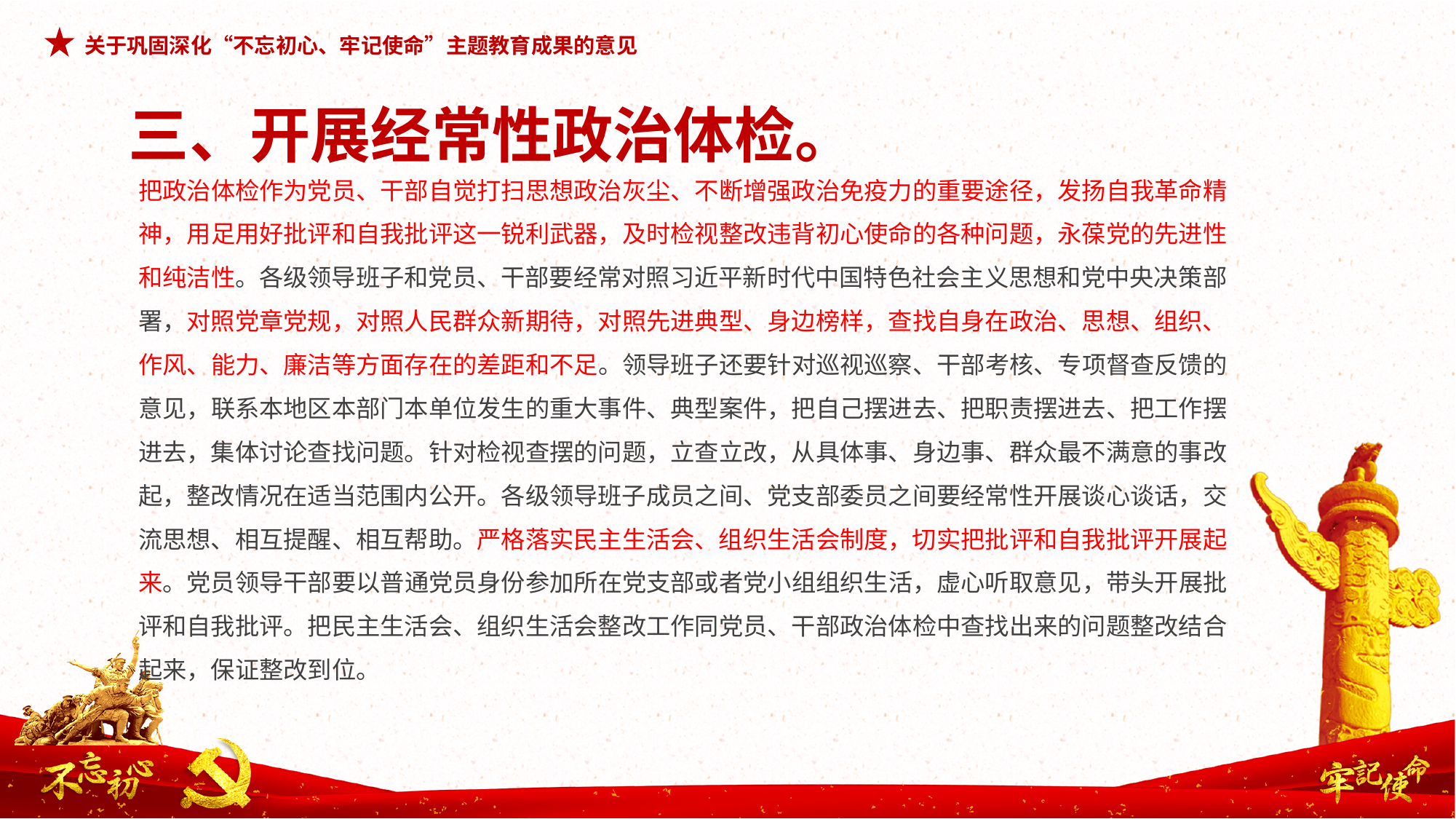

三、开展经常性政治体检。
把政治体检作为党员、干部自觉打扫思想政治灰尘、不断增强政治免疫力的重要途径，发扬自我革命精神，用足用好批评和自我批评这一锐利武器，及时检视整改违背初心使命的各种问题，永葆党的先进性和纯洁性。各级领导班子和党员、干部要经常对照习近平新时代中国特色社会主义思想和党中央决策部署，对照党章党规，对照人民群众新期待，对照先进典型、身边榜样，查找自身在政治、思想、组织、作风、能力、廉洁等方面存在的差距和不足。领导班子还要针对巡视巡察、干部考核、专项督查反馈的意见，联系本地区本部门本单位发生的重大事件、典型案件，把自己摆进去、把职责摆进去、把工作摆进去，集体讨论查找问题。针对检视查摆的问题，立查立改，从具体事、身边事、群众最不满意的事改起，整改情况在适当范围内公开。各级领导班子成员之间、党支部委员之间要经常性开展谈心谈话，交流思想、相互提醒、相互帮助。严格落实民主生活会、组织生活会制度，切实把批评和自我批评开展起来。党员领导干部要以普通党员身份参加所在党支部或者党小组组织生活，虚心听取意见，带头开展批评和自我批评。把民主生活会、组织生活会整改工作同党员、干部政治体检中查找出来的问题整改结合起来，保证整改到位。